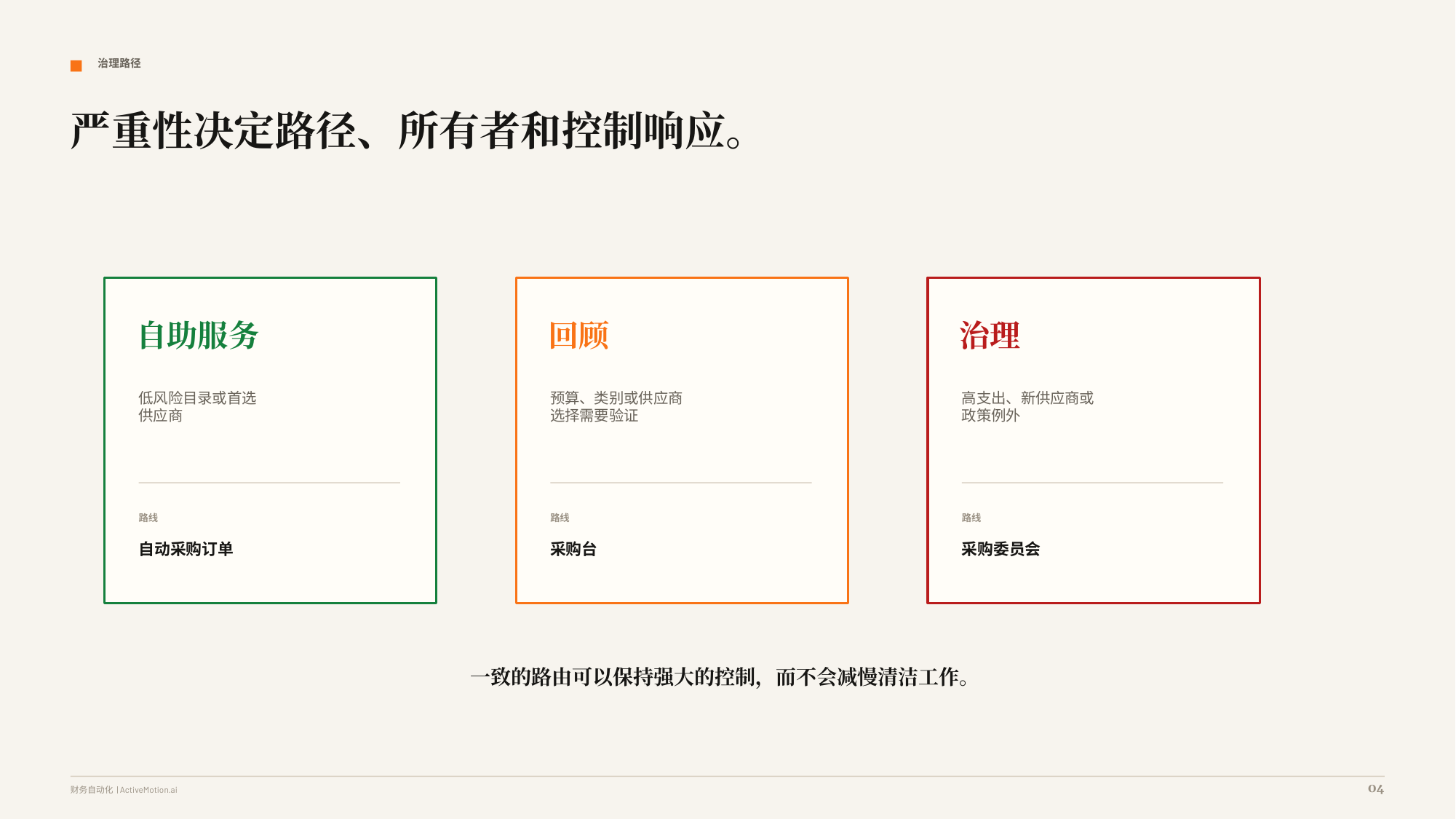

治理路径

严重性决定路径、所有者和控制响应。

自助服务
回顾
治理
低风险目录或首选
供应商
预算、类别或供应商
选择需要验证
高支出、新供应商或
政策例外

路线
路线
路线
自动采购订单
采购台
采购委员会
一致的路由可以保持强大的控制，而不会减慢清洁工作。

04
财务自动化 | ActiveMotion.ai